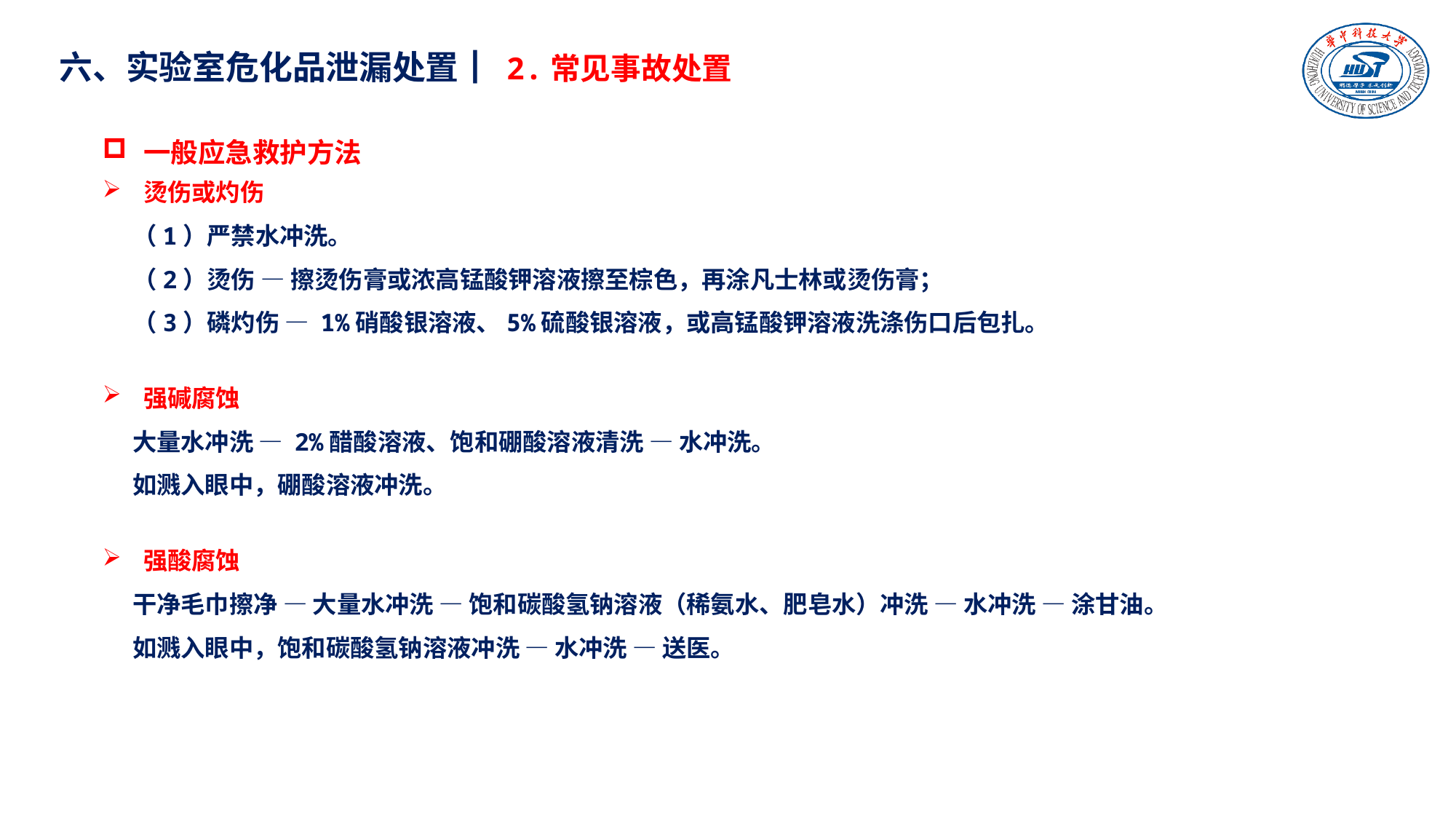

六、实验室危化品泄漏处置┃ 2.常见事故处置
一般应急救护方法
烫伤或灼伤
（1）严禁水冲洗。
（2）烫伤 — 擦烫伤膏或浓高锰酸钾溶液擦至棕色，再涂凡士林或烫伤膏；
（3）磷灼伤 — 1%硝酸银溶液、5%硫酸银溶液，或高锰酸钾溶液洗涤伤口后包扎。

强碱腐蚀
大量水冲洗 — 2%醋酸溶液、饱和硼酸溶液清洗 — 水冲洗。
如溅入眼中，硼酸溶液冲洗。

强酸腐蚀
干净毛巾擦净 — 大量水冲洗 — 饱和碳酸氢钠溶液（稀氨水、肥皂水）冲洗 — 水冲洗 — 涂甘油。
如溅入眼中，饱和碳酸氢钠溶液冲洗 — 水冲洗 — 送医。